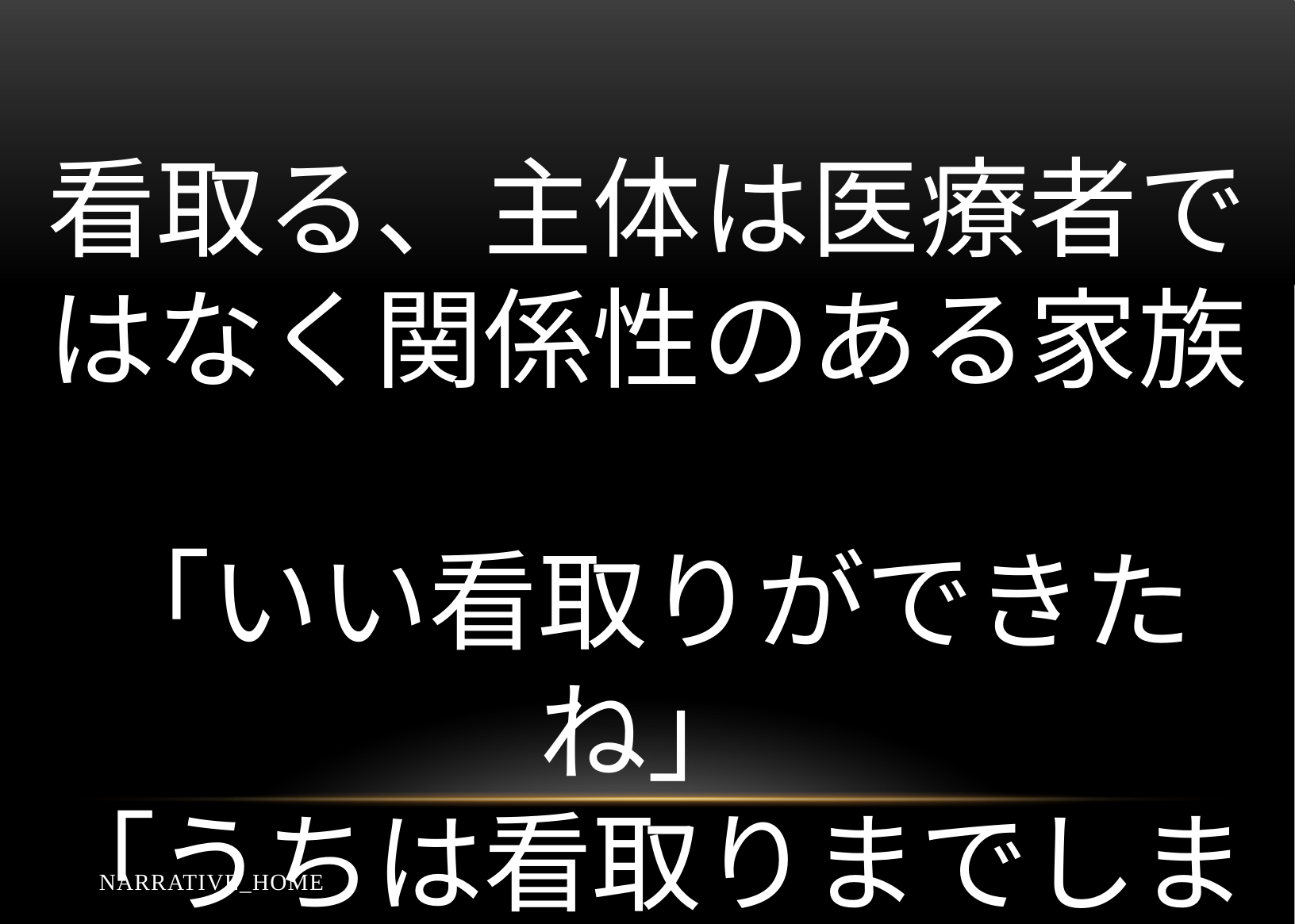

看取る、主体は医療者ではなく関係性のある家族

「いい看取りができたね」
「うちは看取りまでします」
？？
Narrative_home